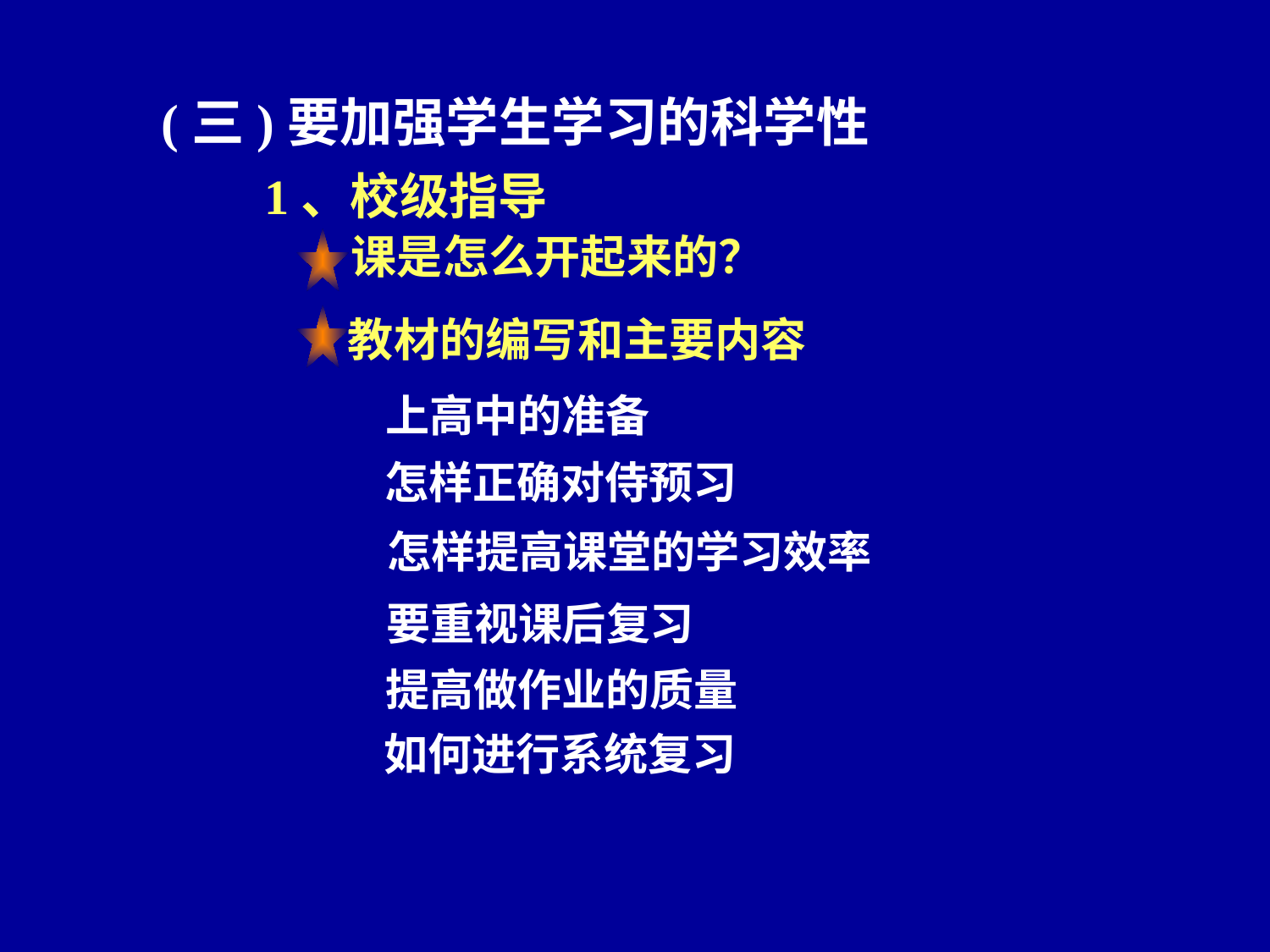

(三)要加强学生学习的科学性
1、校级指导
课是怎么开起来的？

教材的编写和主要内容
上高中的准备
怎样正确对侍预习
怎样提高课堂的学习效率
要重视课后复习
提高做作业的质量
如何进行系统复习